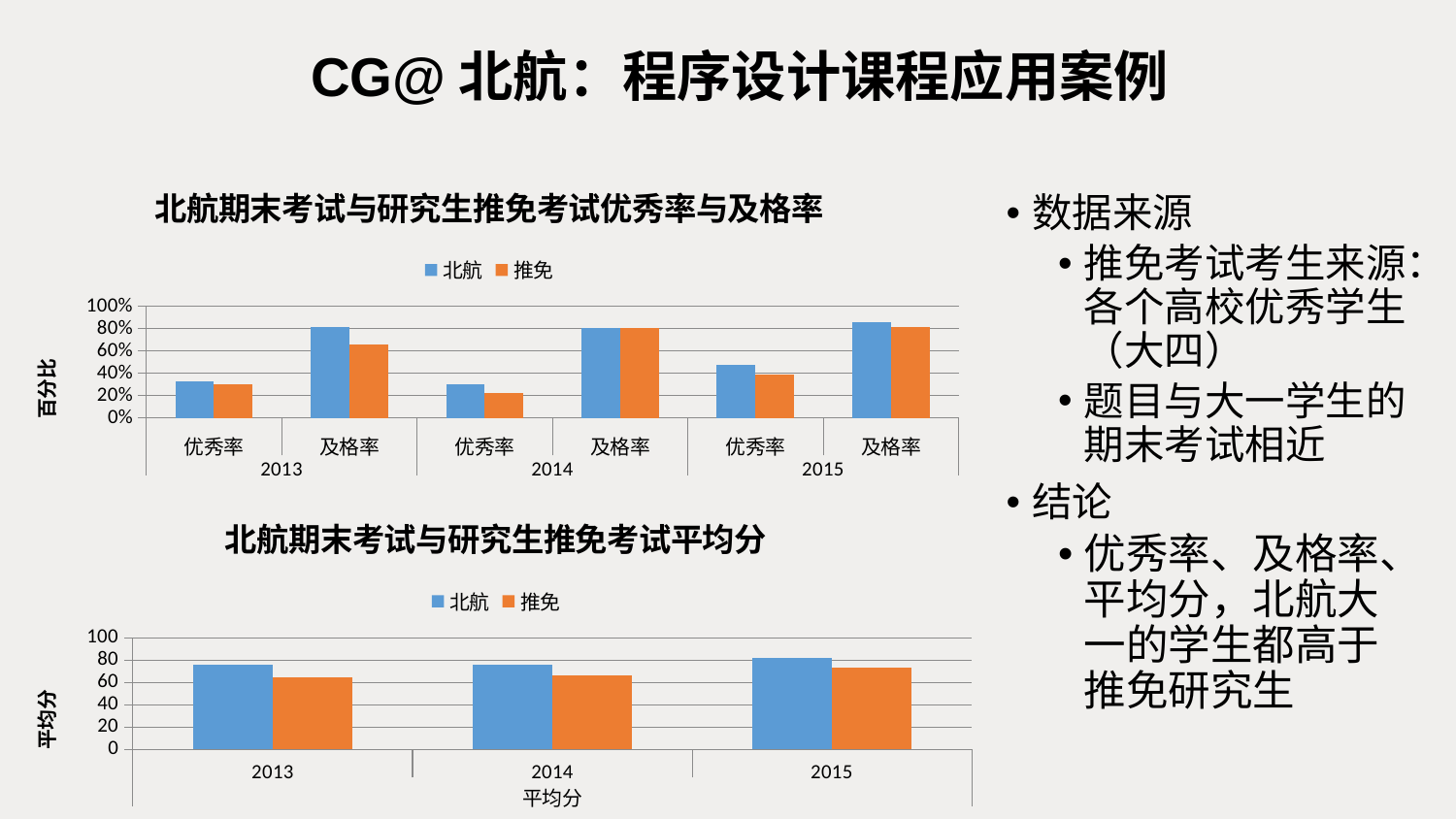

# CG@北航：程序设计课程应用案例

### Chart: 北航期末考试与研究生推免考试优秀率与及格率

| Category | 北航 | 推免 |
|---|---|---|
| 优秀率 | 0.32517482517484 | 0.305263157894737 |
| 及格率 | 0.814685314685327 | 0.663157894736844 |
| 优秀率 | 0.304195804195807 | 0.22680412371134 |
| 及格率 | 0.804195804195818 | 0.804123711340206 |
| 优秀率 | 0.47841726618706 | 0.388429752066116 |
| 及格率 | 0.863309352517998 | 0.818181818181831 |
数据来源
推免考试考生来源：各个高校优秀学生（大四）
题目与大一学生的期末考试相近
结论
优秀率、及格率、平均分，北航大一的学生都高于推免研究生

### Chart: 北航期末考试与研究生推免考试平均分

| Category | 北航 | 推免 |
|---|---|---|
| 2013 | 76.0279720279716 | 64.8084210526288 |
| 2014 | 75.6905594405594 | 65.7773195876289 |
| 2015 | 81.5407673860911 | 72.8 |